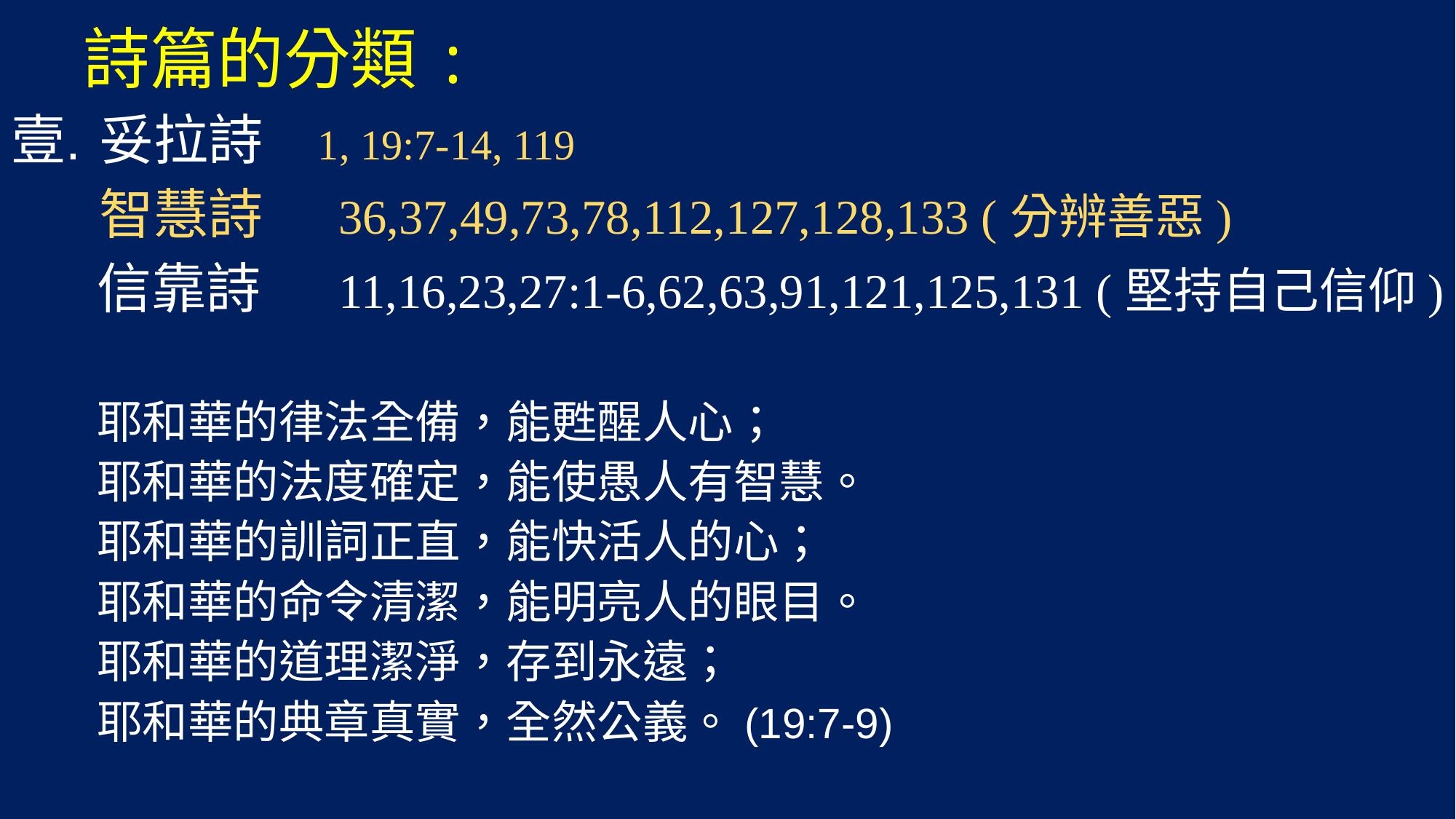

詩篇的分類:
妥拉詩	1, 19:7-14, 119
       智慧詩	36,37,49,73,78,112,127,128,133 (分辨善惡)
      信靠詩	11,16,23,27:1-6,62,63,91,121,125,131 (堅持自己信仰)

耶和華的律法全備，能甦醒人心；
耶和華的法度確定，能使愚人有智慧。
耶和華的訓詞正直，能快活人的心；
耶和華的命令清潔，能明亮人的眼目。
耶和華的道理潔淨，存到永遠；
耶和華的典章真實，全然公義。(19:7-9)